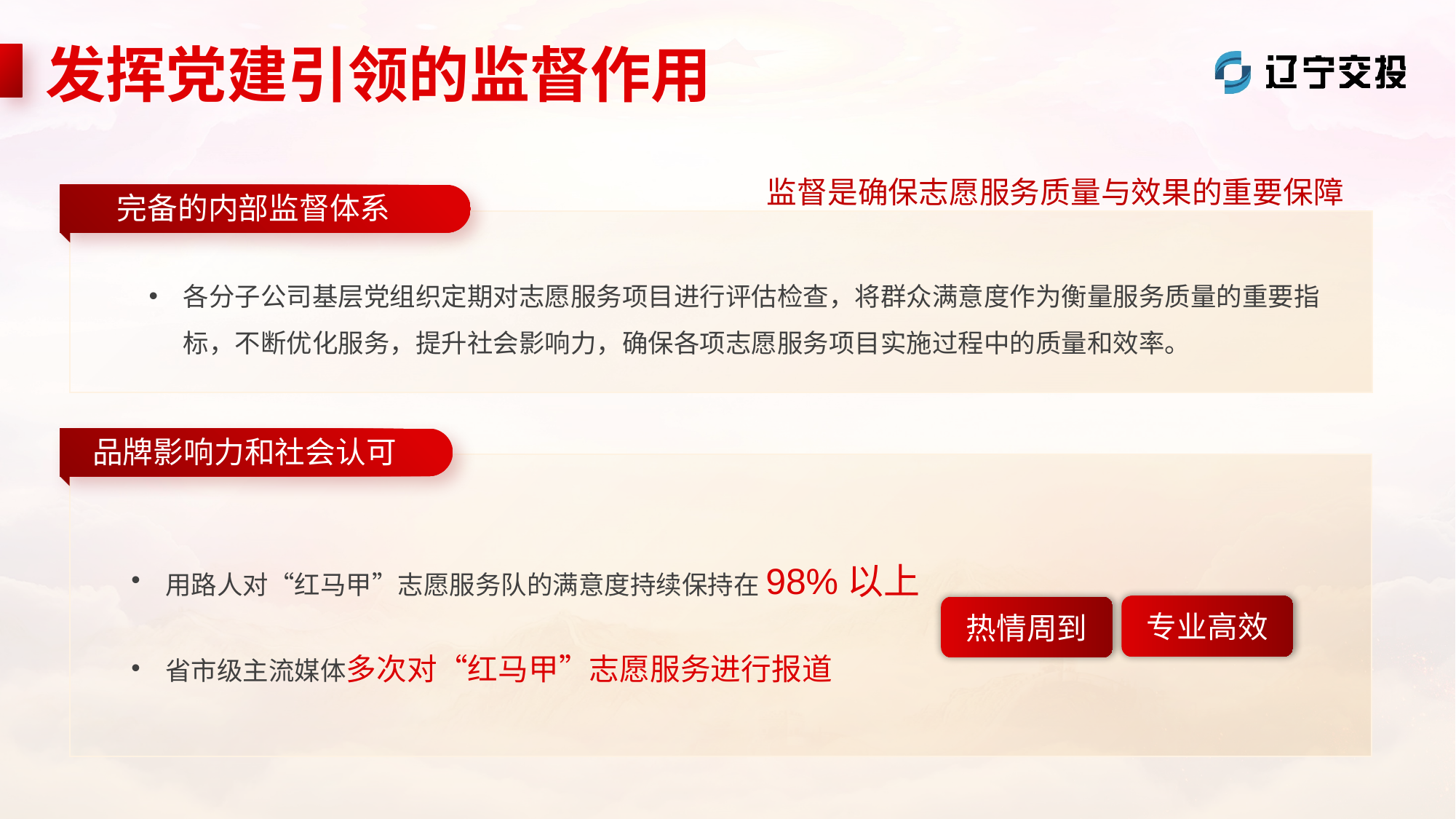

发挥党建引领的监督作用

监督是确保志愿服务质量与效果的重要保障
完备的内部监督体系

各分子公司基层党组织定期对志愿服务项目进行评估检查，将群众满意度作为衡量服务质量的重要指标，不断优化服务，提升社会影响力，确保各项志愿服务项目实施过程中的质量和效率。
品牌影响力和社会认可

用路人对“红马甲”志愿服务队的满意度持续保持在98%以上
专业高效
热情周到
省市级主流媒体多次对“红马甲”志愿服务进行报道